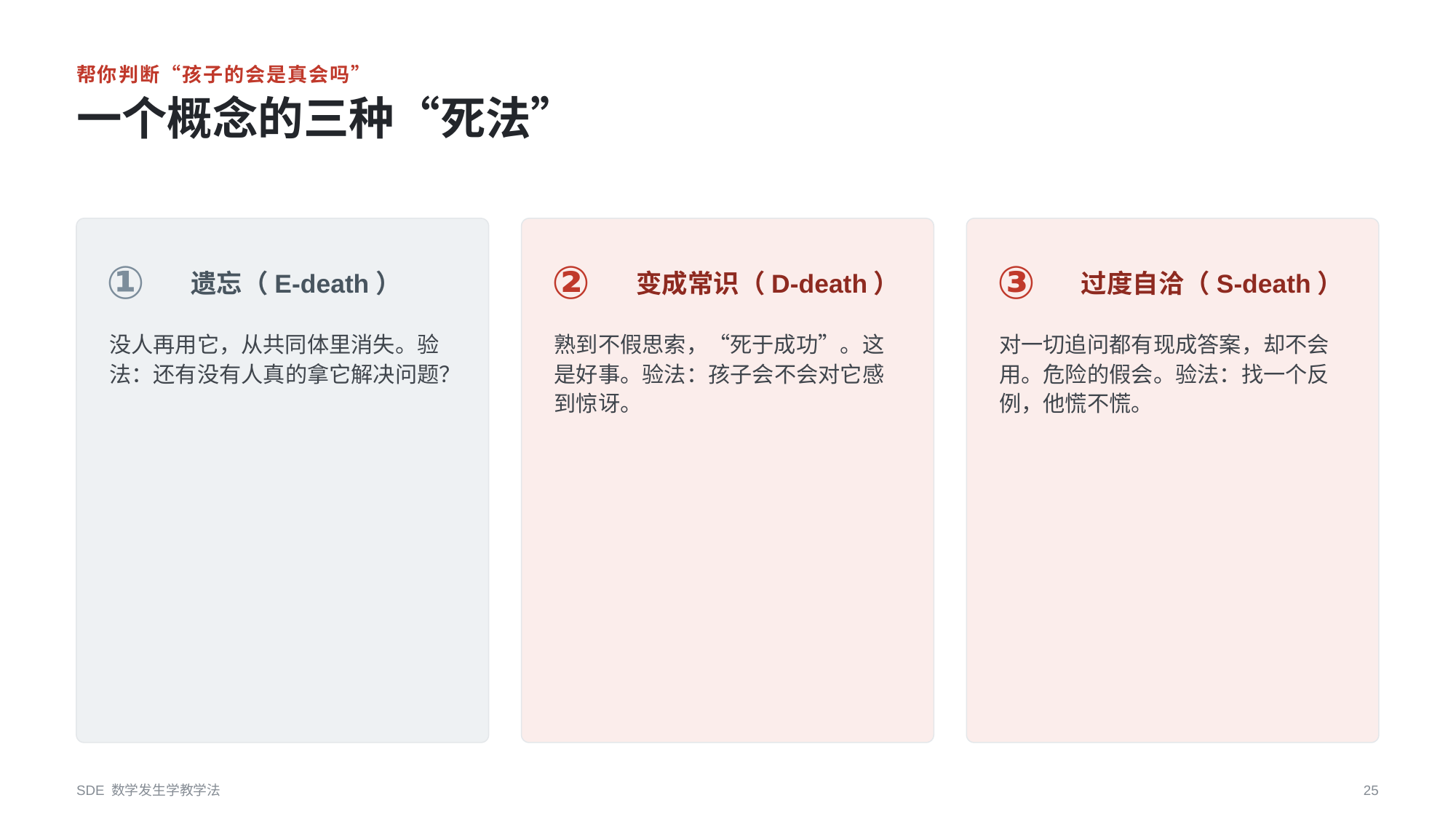

帮你判断“孩子的会是真会吗”
一个概念的三种“死法”

①
②
③
遗忘（E-death）
变成常识（D-death）
过度自洽（S-death）
没人再用它，从共同体里消失。验法：还有没有人真的拿它解决问题？
熟到不假思索，“死于成功”。这是好事。验法：孩子会不会对它感到惊讶。
对一切追问都有现成答案，却不会用。危险的假会。验法：找一个反例，他慌不慌。
SDE 数学发生学教学法
25